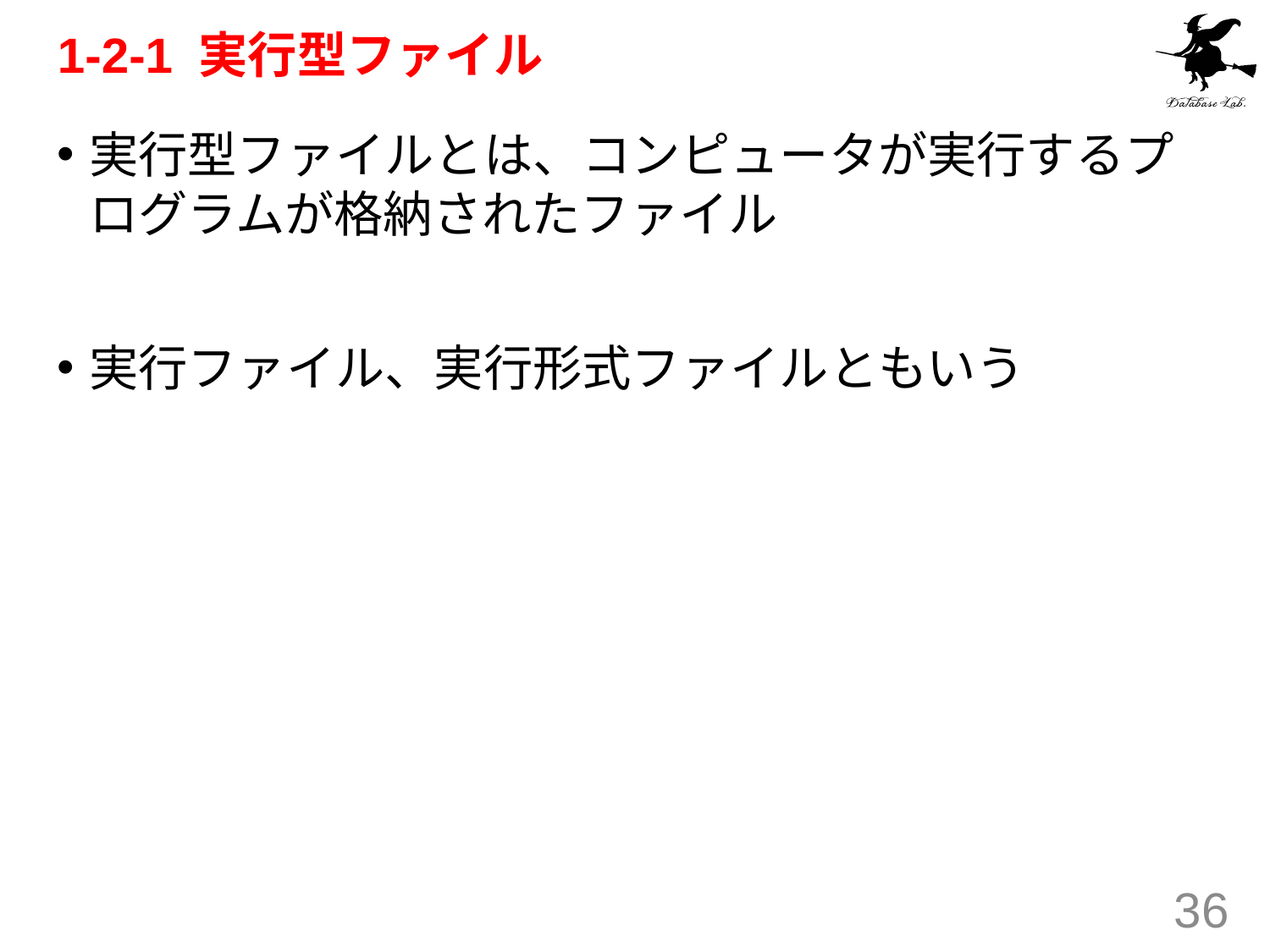

# 1-2-1 実行型ファイル
実行型ファイルとは、コンピュータが実行するプログラムが格納されたファイル

実行ファイル、実行形式ファイルともいう

36